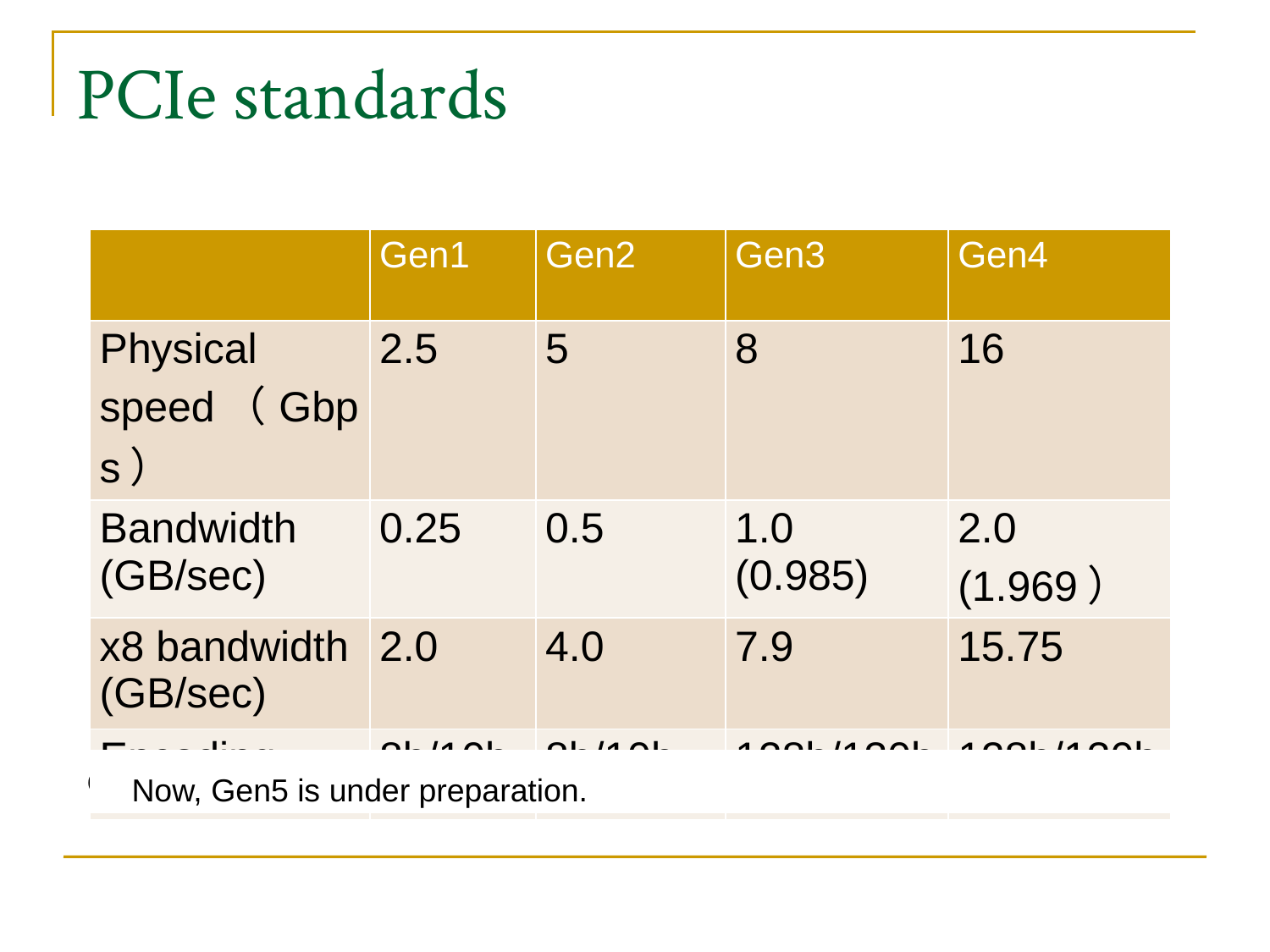

# PCIe standards

|  | Gen1 | Gen2 | Gen3 | Gen4 |
| --- | --- | --- | --- | --- |
| Physical speed（Gbps） | 2.5 | 5 | 8 | 16 |
| Bandwidth (GB/sec) | 0.25 | 0.5 | 1.0 (0.985) | 2.0 (1.969） |
| x8 bandwidth (GB/sec) | 2.0 | 4.0 | 7.9 | 15.75 |
| Encoding | 8b/10b | 8b/10b | 128b/130b | 128b/130b |

Gen3は物理帯域は1.6倍　エンコード方式を変えて実質2倍近い性能を実現
Now, Gen5 is under preparation.